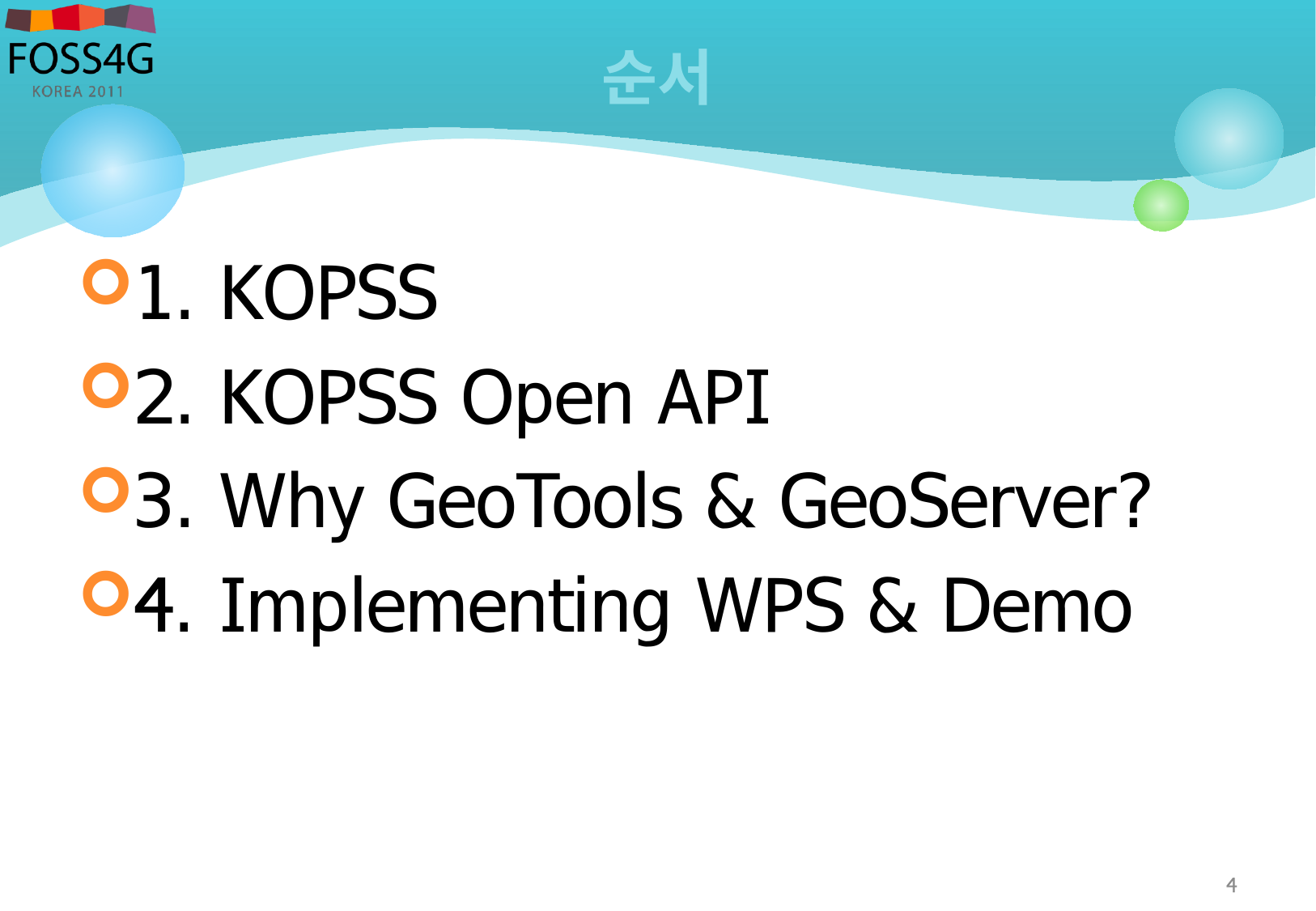

# 순서
1. KOPSS
2. KOPSS Open API
3. Why GeoTools & GeoServer?
4. Implementing WPS & Demo
4